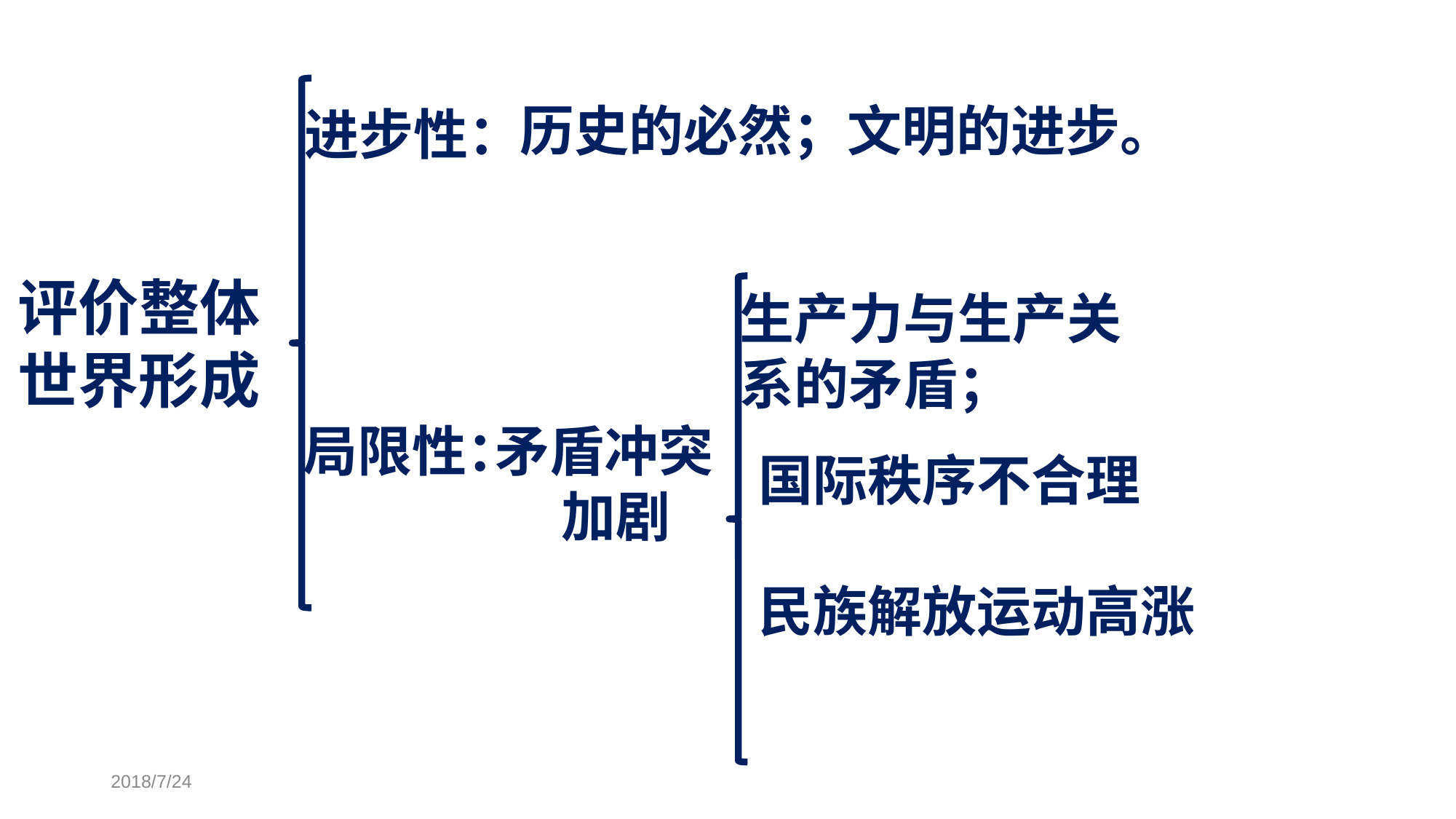

历史的必然；文明的进步。
进步性：
评价整体世界形成

生产力与生产关系的矛盾；

矛盾冲突
加剧
局限性：
国际秩序不合理

民族解放运动高涨
2018/7/24